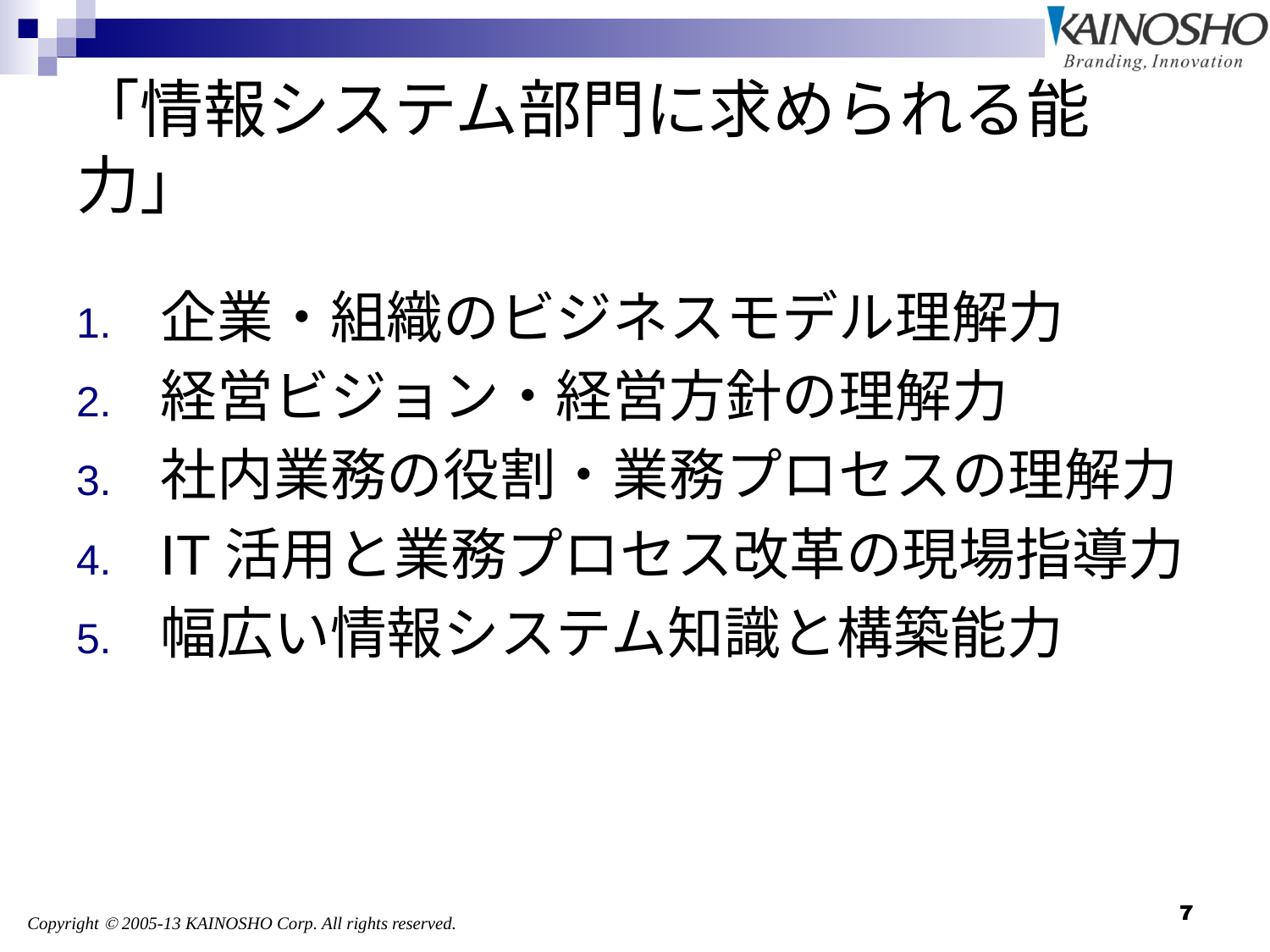

# 「情報システム部門に求められる能力」
企業・組織のビジネスモデル理解力
経営ビジョン・経営方針の理解力
社内業務の役割・業務プロセスの理解力
IT活用と業務プロセス改革の現場指導力
幅広い情報システム知識と構築能力
7